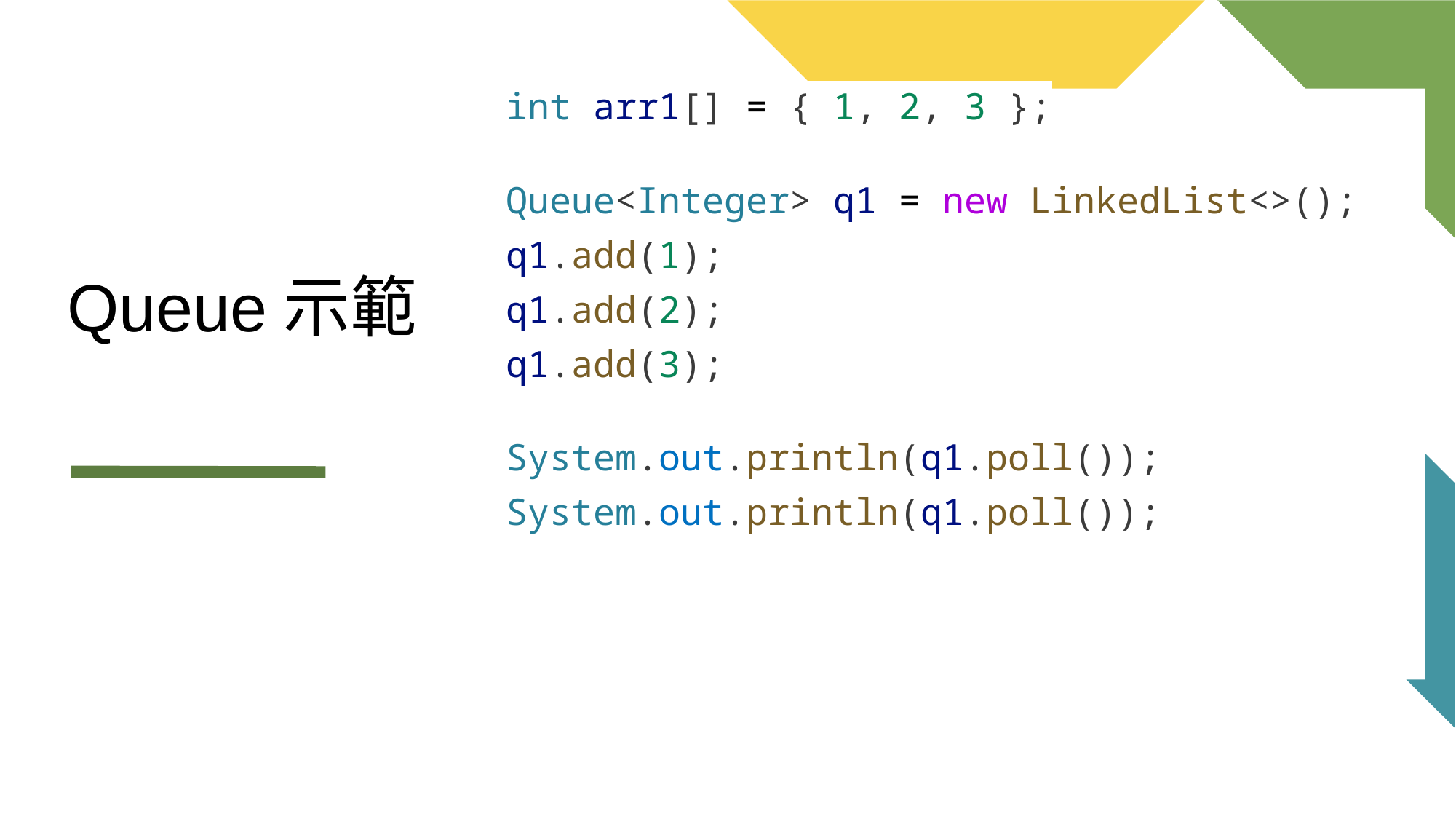

int arr1[] = { 1, 2, 3 };
Queue<Integer> q1 = new LinkedList<>();
q1.add(1);
q1.add(2);
q1.add(3);
System.out.println(q1.poll());
System.out.println(q1.poll());

Queue示範